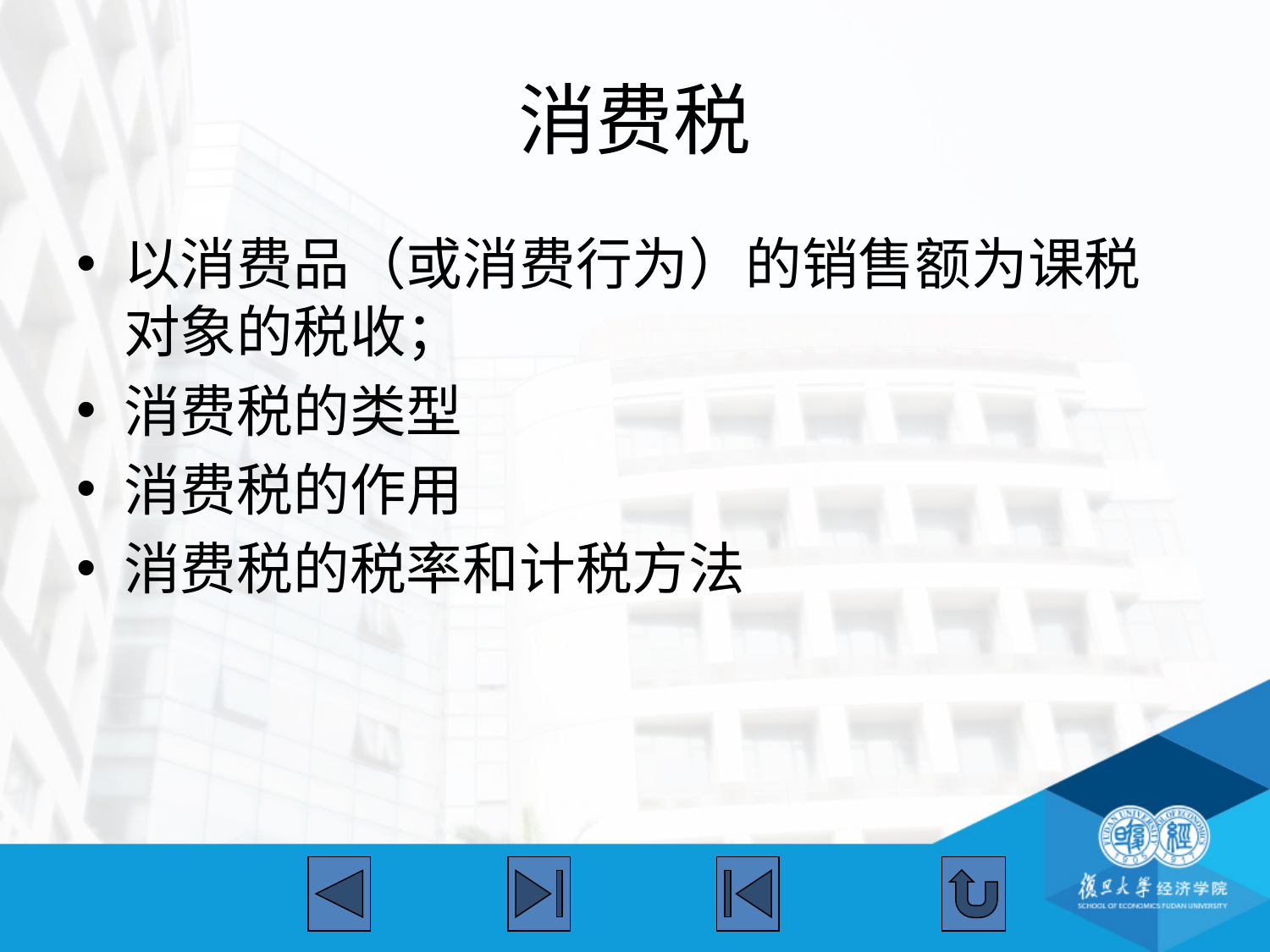

# 消费税
以消费品（或消费行为）的销售额为课税对象的税收；
消费税的类型
消费税的作用
消费税的税率和计税方法